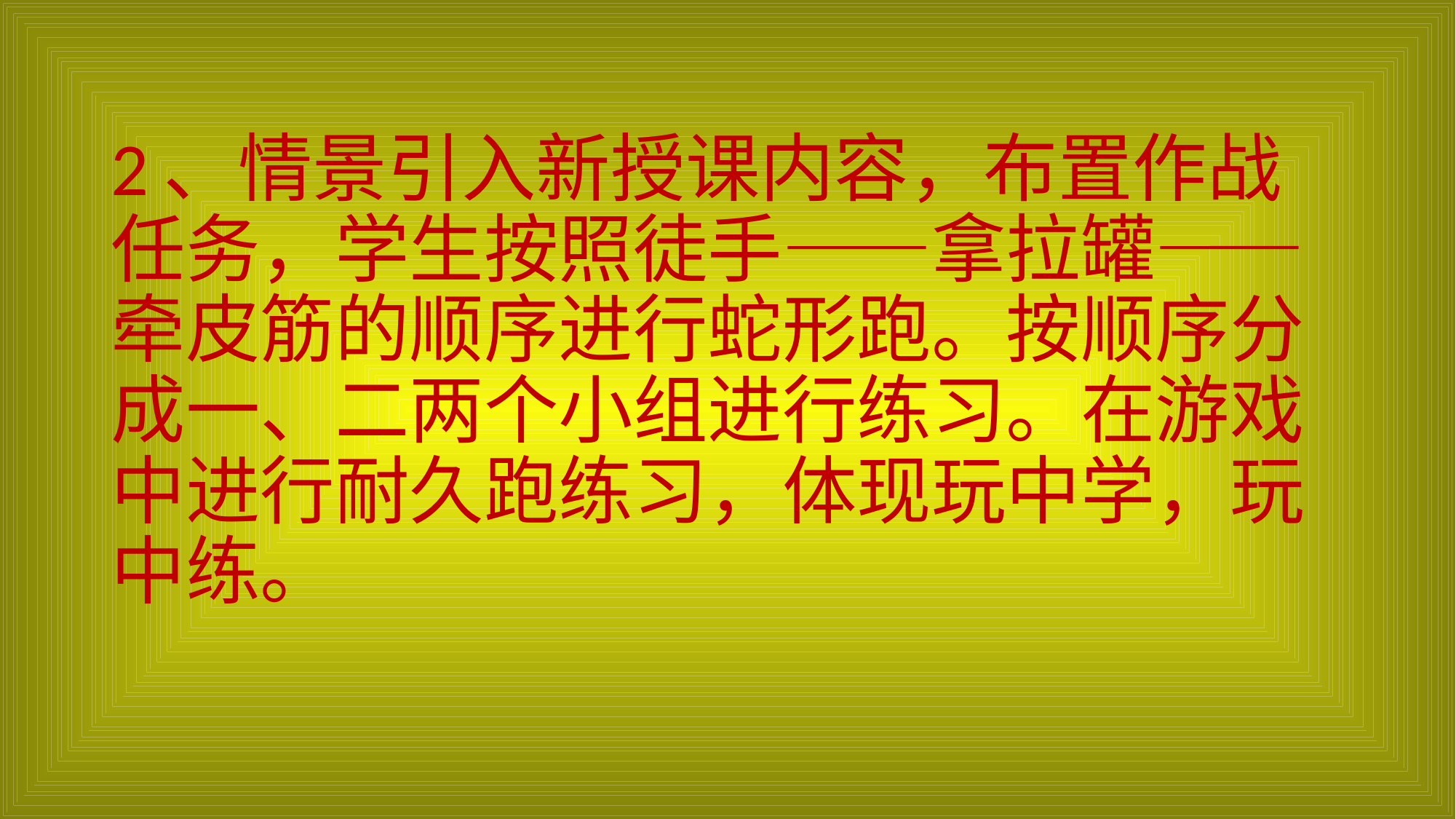

# 2、情景引入新授课内容，布置作战任务，学生按照徒手——拿拉罐——牵皮筋的顺序进行蛇形跑。按顺序分成一、二两个小组进行练习。在游戏中进行耐久跑练习，体现玩中学，玩中练。